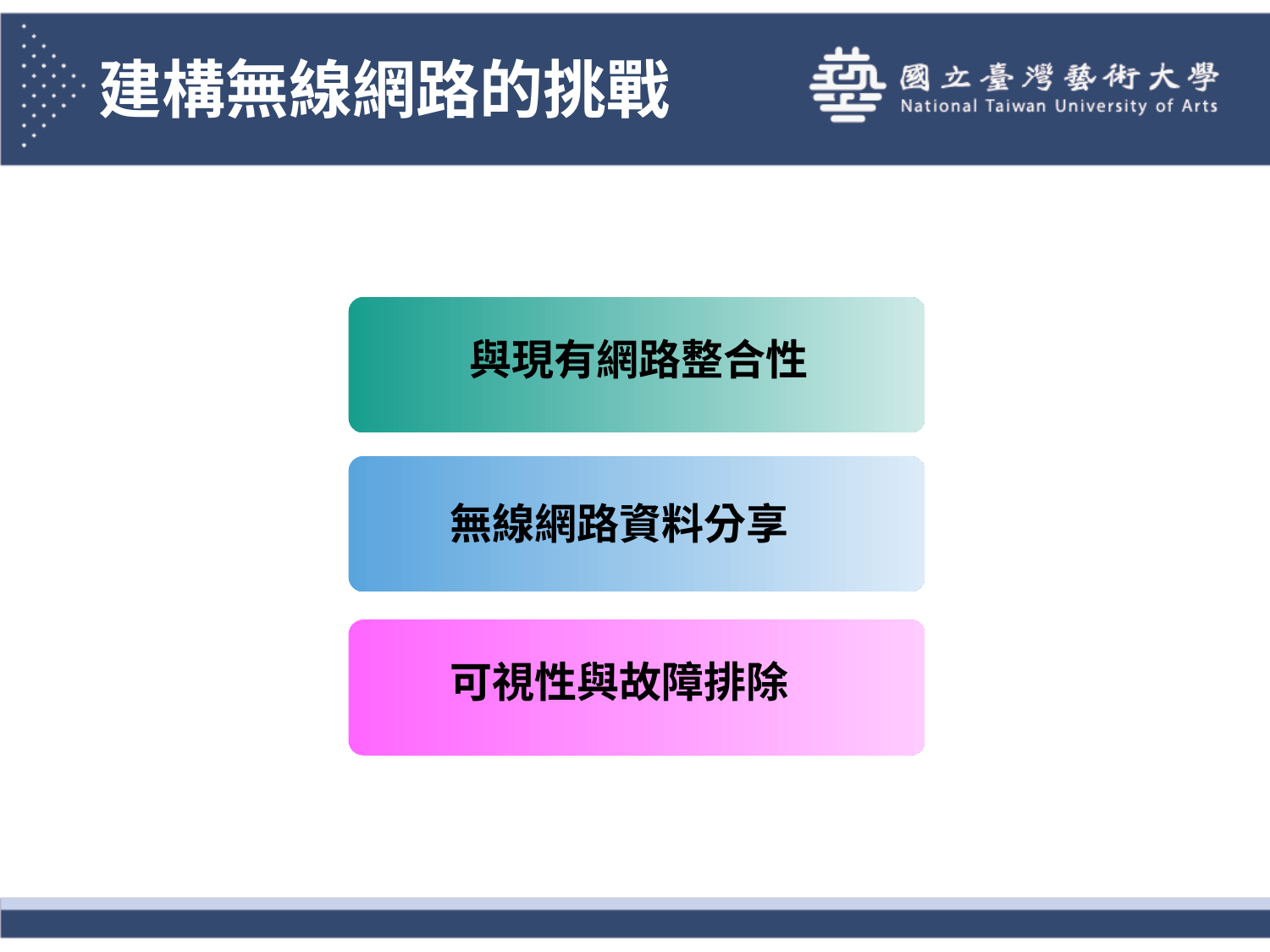

# 建構無線網路的挑戰

與現有網路整合性

無線網路資料分享

可視性與故障排除